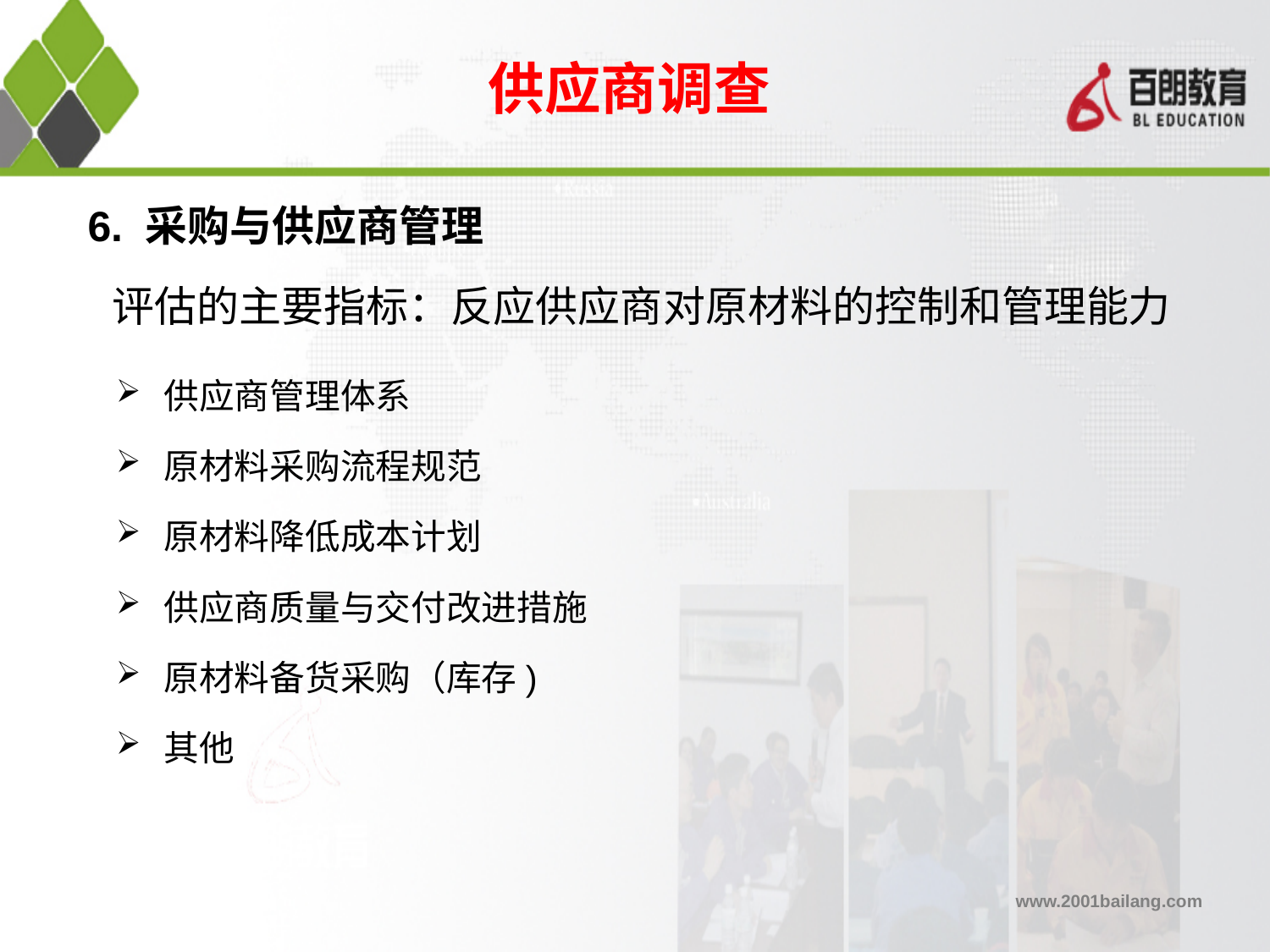

供应商调查
# 6. 采购与供应商管理
评估的主要指标：反应供应商对原材料的控制和管理能力
供应商管理体系
原材料采购流程规范
原材料降低成本计划
供应商质量与交付改进措施
原材料备货采购（库存)
其他